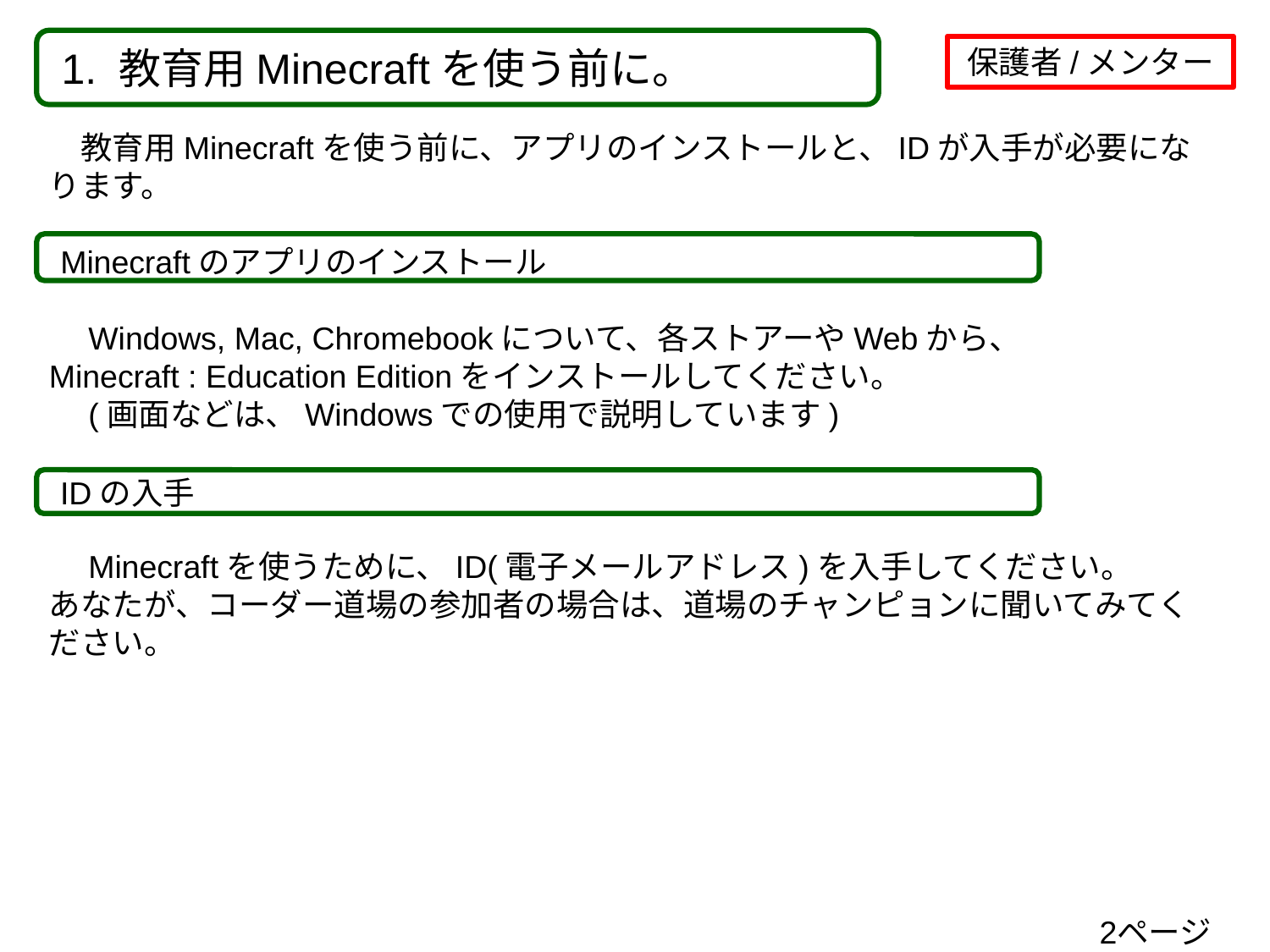

1. 教育用Minecraftを使う前に。
保護者/メンター
　教育用Minecraftを使う前に、アプリのインストールと、IDが入手が必要になります。

　Windows, Mac, Chromebookについて、各ストアーやWebから、
Minecraft : Education Editionをインストールしてください。
　(画面などは、Windowsでの使用で説明しています)

　Minecraftを使うために、ID(電子メールアドレス)を入手してください。
あなたが、コーダー道場の参加者の場合は、道場のチャンピョンに聞いてみてください。

 Minecraftのアプリのインストール.
 IDの入手
2ページ